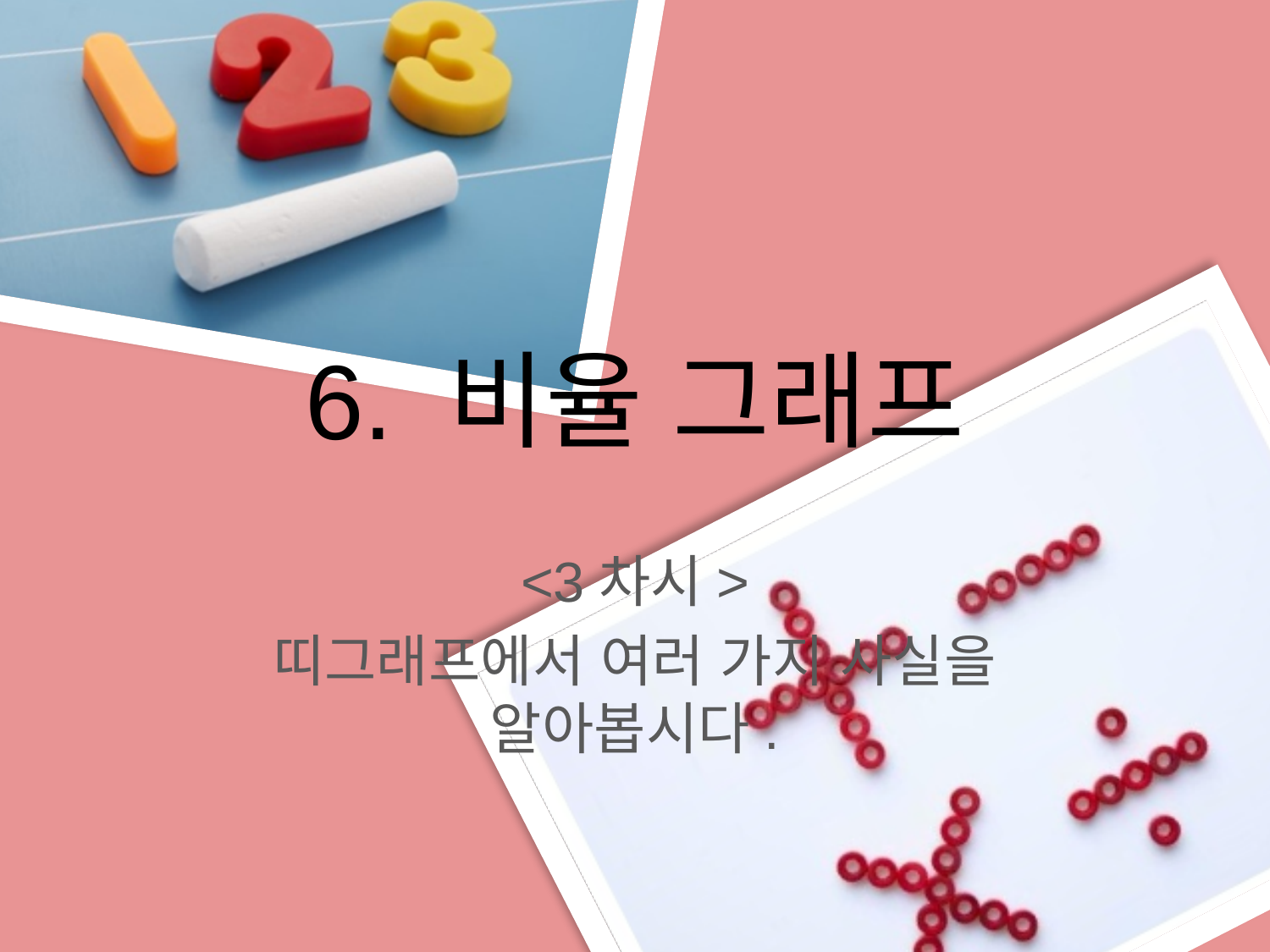

# 6. 비율 그래프
<3차시>
띠그래프에서 여러 가지 사실을 알아봅시다.